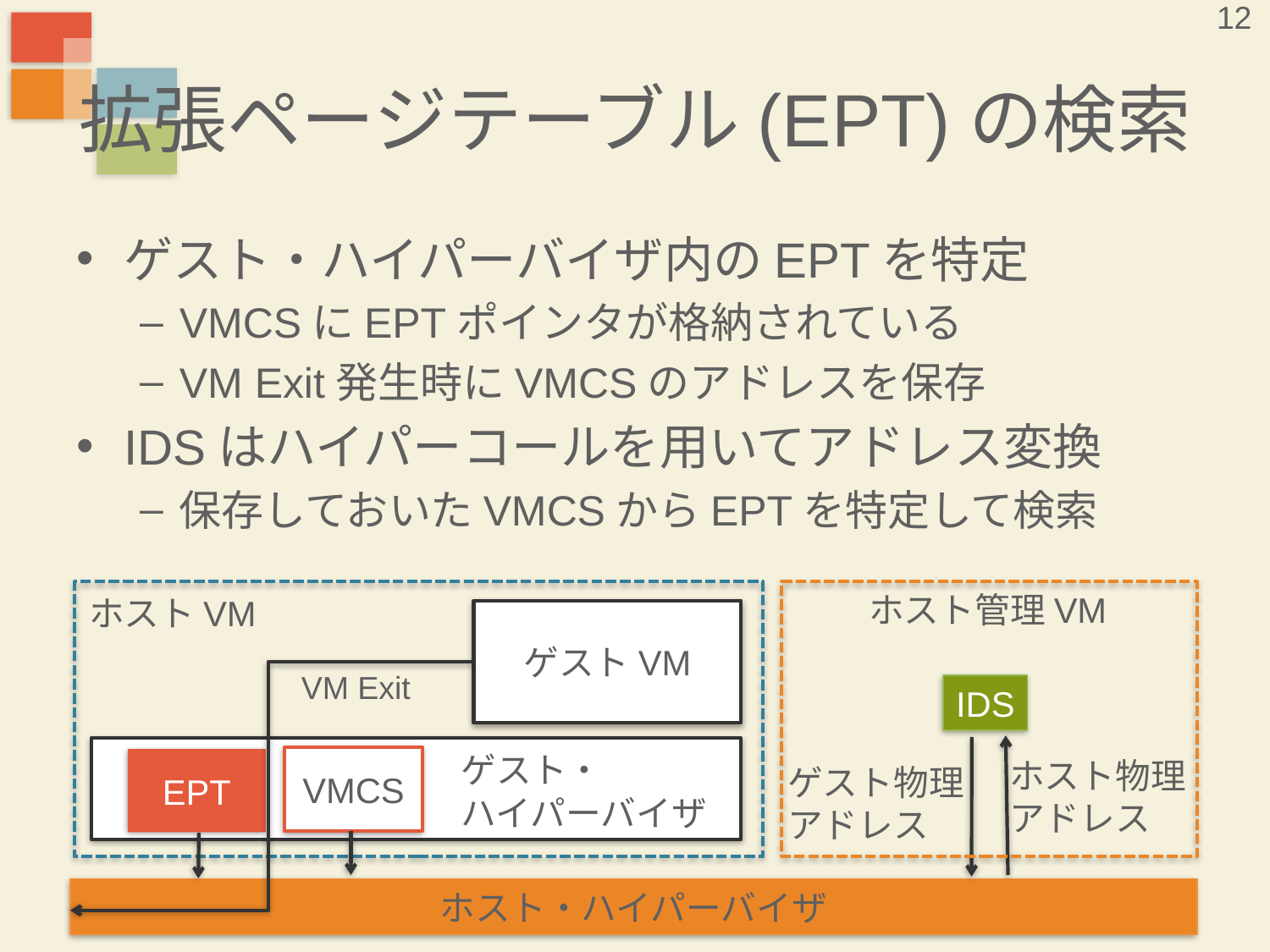

12
# 拡張ページテーブル(EPT)の検索
ゲスト・ハイパーバイザ内のEPTを特定
VMCSにEPTポインタが格納されている
VM Exit発生時にVMCSのアドレスを保存
IDSはハイパーコールを用いてアドレス変換
保存しておいたVMCSからEPTを特定して検索

ホスト管理VM
ホストVM
ゲストVM
VM Exit
IDS

ゲスト・
ハイパーバイザ
VMCS
ホスト物理
アドレス
EPT
ゲスト物理
アドレス
ホスト・ハイパーバイザ